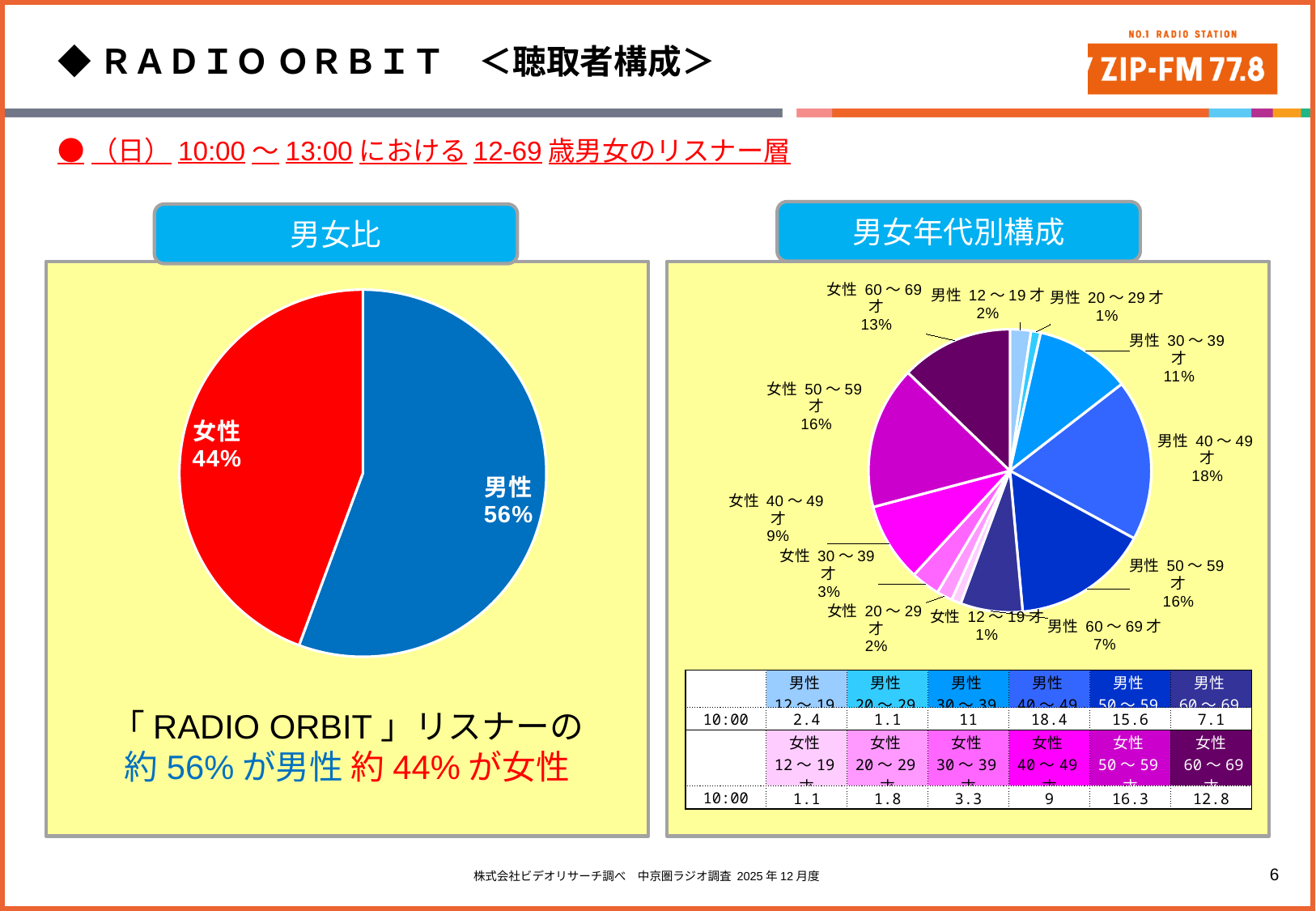

◆ＲＡＤＩＯ ＯＲＢＩＴ　＜聴取者構成＞
●（日）10:00～13:00における12-69歳男女のリスナー層
男女年代別構成
男女比

### Chart

| Category |
|---|

### Chart

| Category |
|---|

### Chart

| Category |
|---|

### Chart

| Category |  |
|---|---|
| 男性 12～19才 | 2.4 |
| 男性 20～29才 | 1.1 |
| 男性 30～39才 | 11.0 |
| 男性 40～49才 | 18.4 |
| 男性 50～59才 | 15.6 |
| 男性 60～69才 | 7.1 |
| 女性 12～19才 | 1.1 |
| 女性 20～29才 | 1.8 |
| 女性 30～39才 | 3.3 |
| 女性 40～49才 | 9.0 |
| 女性 50～59才 | 16.3 |
| 女性 60～69才 | 12.8 |

### Chart

| Category |  |
|---|---|
| 男性 | 55.59999999999999 |
| 女性 | 44.3 |
|  | 男性 12～19才 | 男性 20～29才 | 男性 30～39才 | 男性 40～49才 | 男性 50～59才 | 男性 60～69才 |
| --- | --- | --- | --- | --- | --- | --- |
| 10:00 | 2.4 | 1.1 | 11 | 18.4 | 15.6 | 7.1 |
|  | 女性 12～19才 | 女性 20～29才 | 女性 30～39才 | 女性 40～49才 | 女性 50～59才 | 女性 60～69才 |
| 10:00 | 1.1 | 1.8 | 3.3 | 9 | 16.3 | 12.8 |
「RADIO ORBIT」リスナーの
約56%が男性 約44%が女性
株式会社ビデオリサーチ調べ　中京圏ラジオ調査 2025年12月度